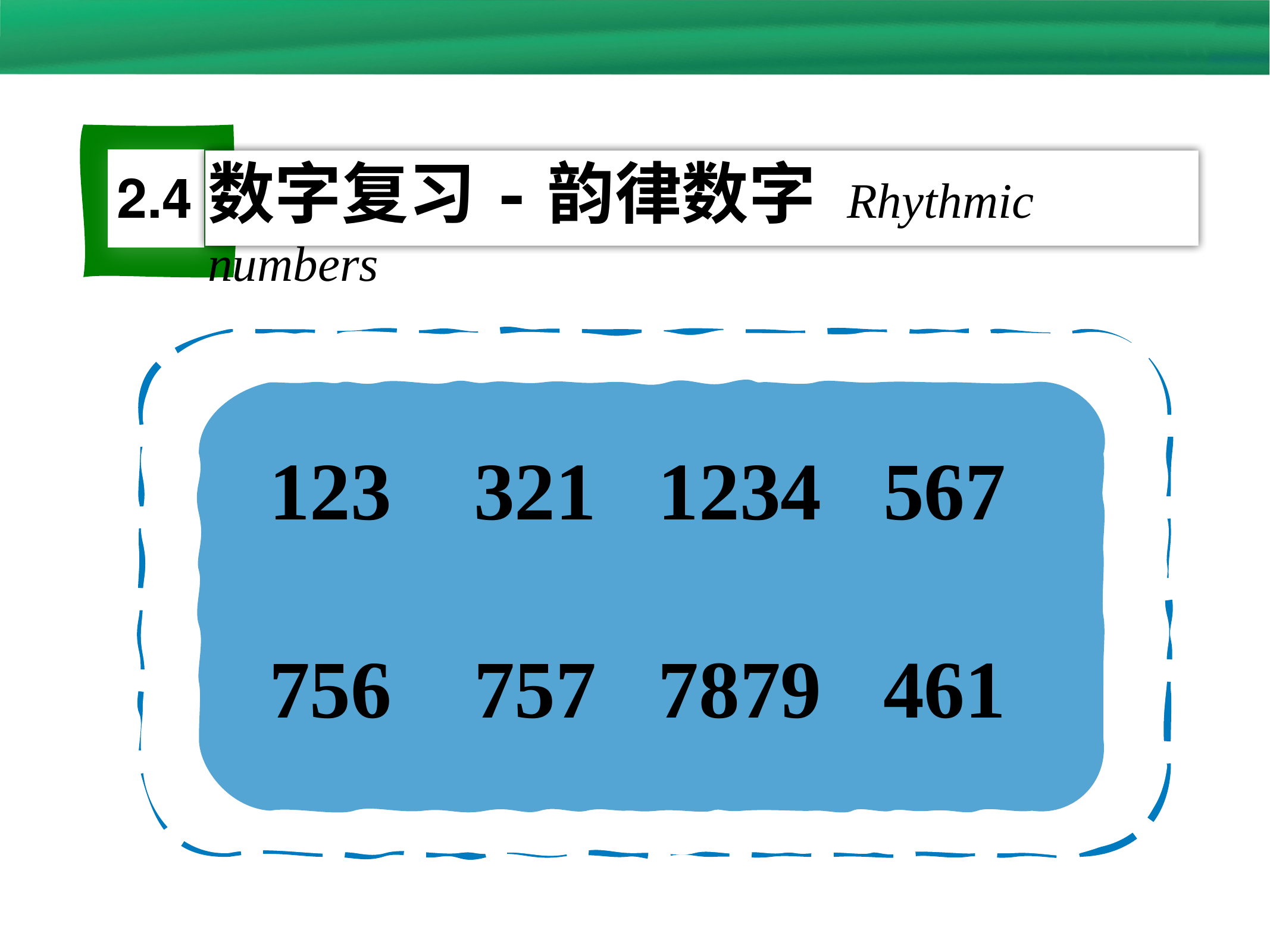

数字复习-韵律数字 Rhythmic numbers
2.4

123    321   1234   567

756    757   7879   461